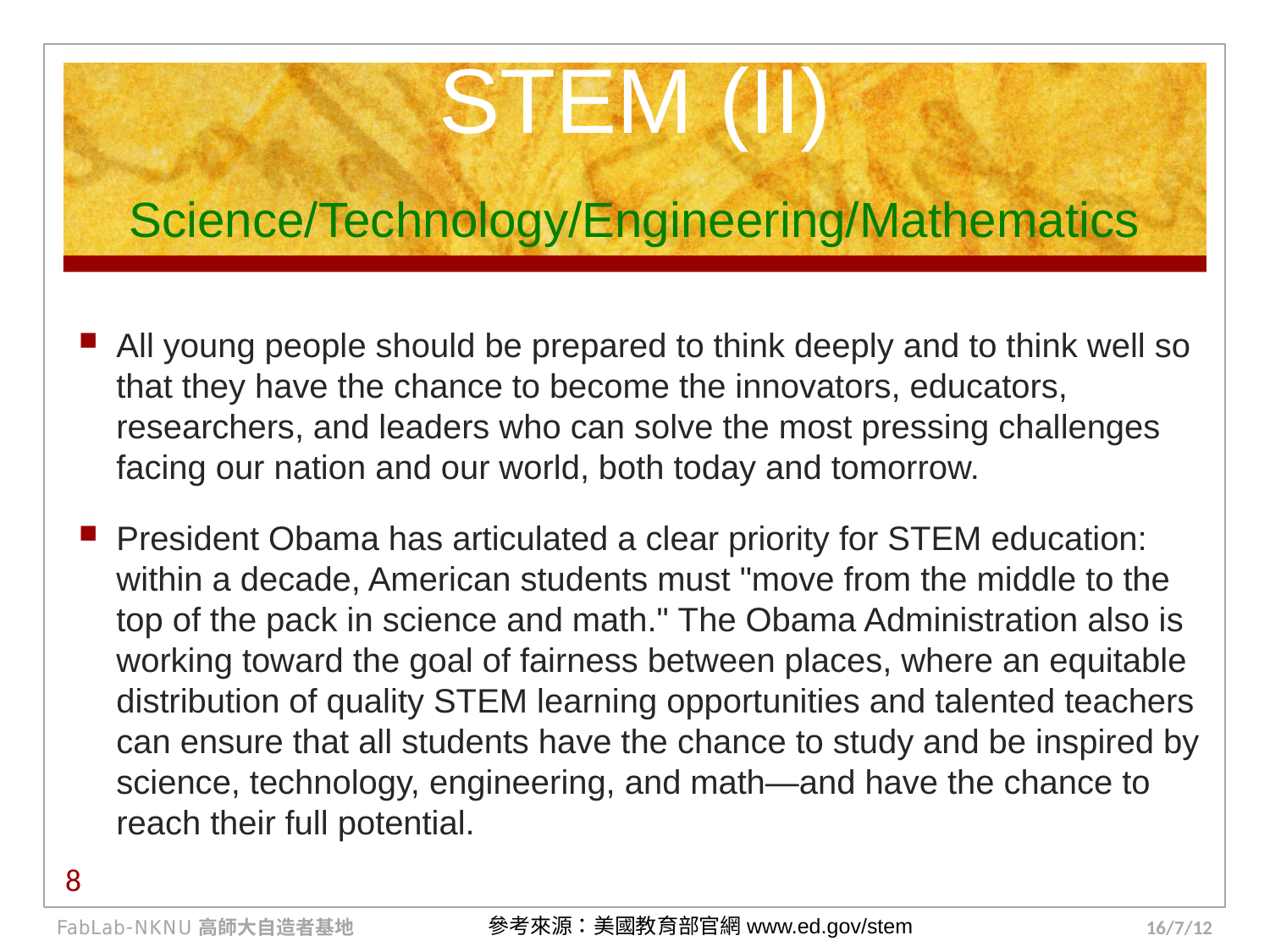

# STEM (II) Science/Technology/Engineering/Mathematics
All young people should be prepared to think deeply and to think well so that they have the chance to become the innovators, educators, researchers, and leaders who can solve the most pressing challenges facing our nation and our world, both today and tomorrow.
President Obama has articulated a clear priority for STEM education: within a decade, American students must "move from the middle to the top of the pack in science and math." The Obama Administration also is working toward the goal of fairness between places, where an equitable distribution of quality STEM learning opportunities and talented teachers can ensure that all students have the chance to study and be inspired by science, technology, engineering, and math—and have the chance to reach their full potential.
8
FabLab-NKNU 高師大自造者基地
16/7/12
參考來源：美國教育部官網www.ed.gov/stem